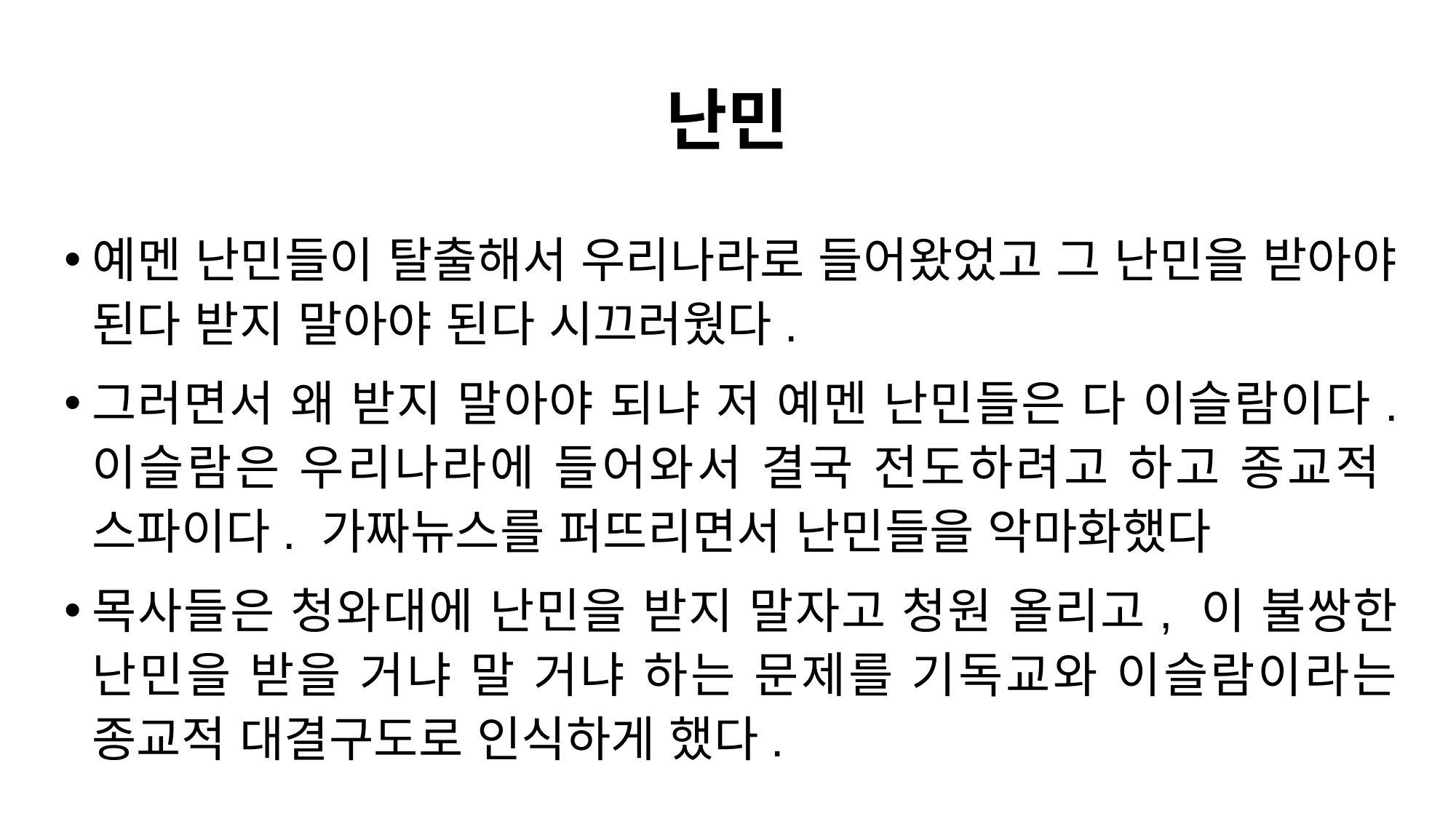

# 난민
예멘 난민들이 탈출해서 우리나라로 들어왔었고 그 난민을 받아야 된다 받지 말아야 된다 시끄러웠다.
그러면서 왜 받지 말아야 되냐 저 예멘 난민들은 다 이슬람이다. 이슬람은 우리나라에 들어와서 결국 전도하려고 하고 종교적  스파이다. 가짜뉴스를 퍼뜨리면서 난민들을 악마화했다
목사들은 청와대에 난민을 받지 말자고 청원 올리고, 이 불쌍한 난민을 받을 거냐 말 거냐 하는 문제를 기독교와 이슬람이라는 종교적 대결구도로 인식하게 했다.